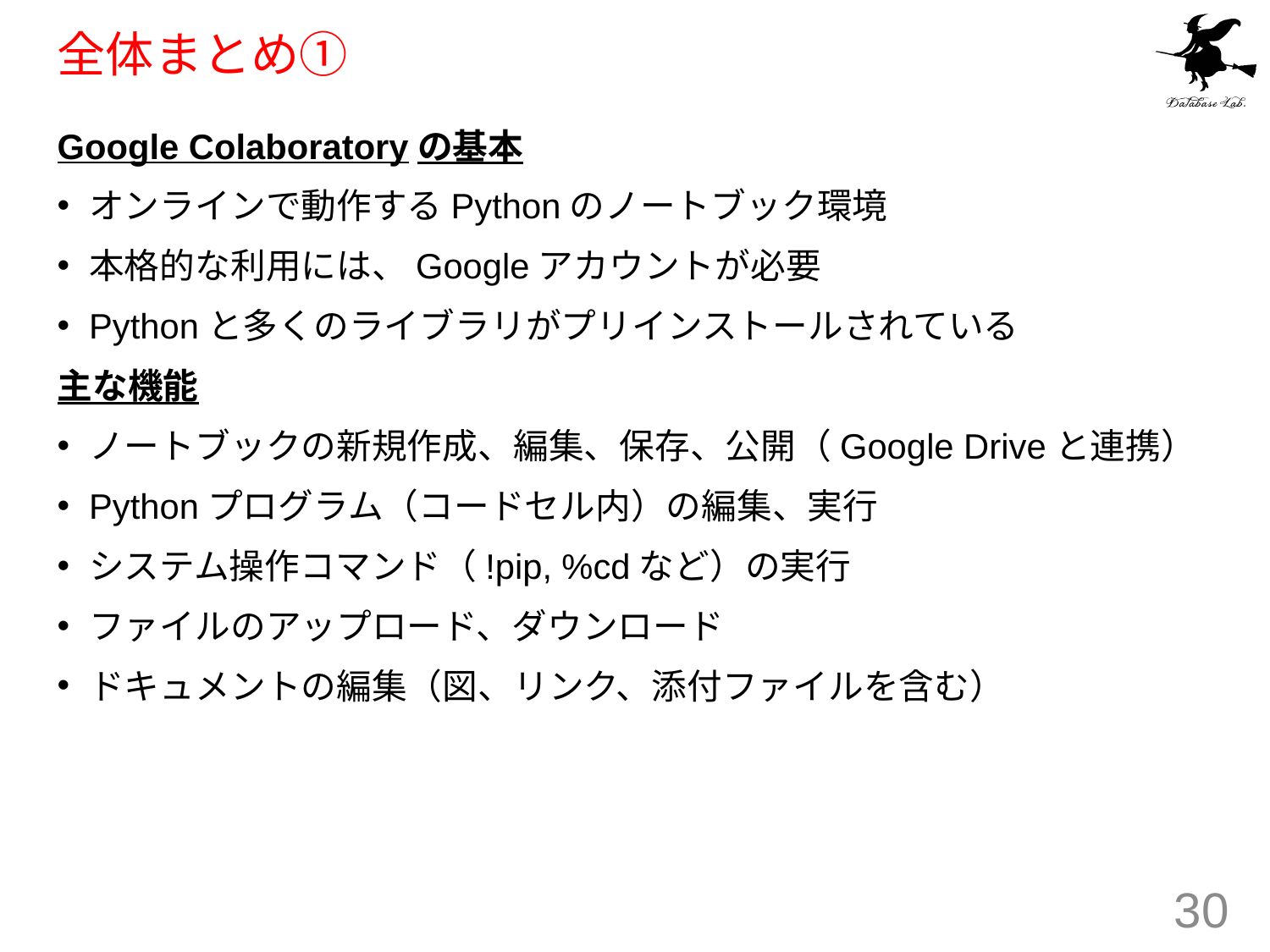

# 全体まとめ①
Google Colaboratoryの基本
オンラインで動作するPythonのノートブック環境
本格的な利用には、Googleアカウントが必要
Pythonと多くのライブラリがプリインストールされている
主な機能
ノートブックの新規作成、編集、保存、公開（Google Driveと連携）
Pythonプログラム（コードセル内）の編集、実行
システム操作コマンド（!pip, %cdなど）の実行
ファイルのアップロード、ダウンロード
ドキュメントの編集（図、リンク、添付ファイルを含む）
30